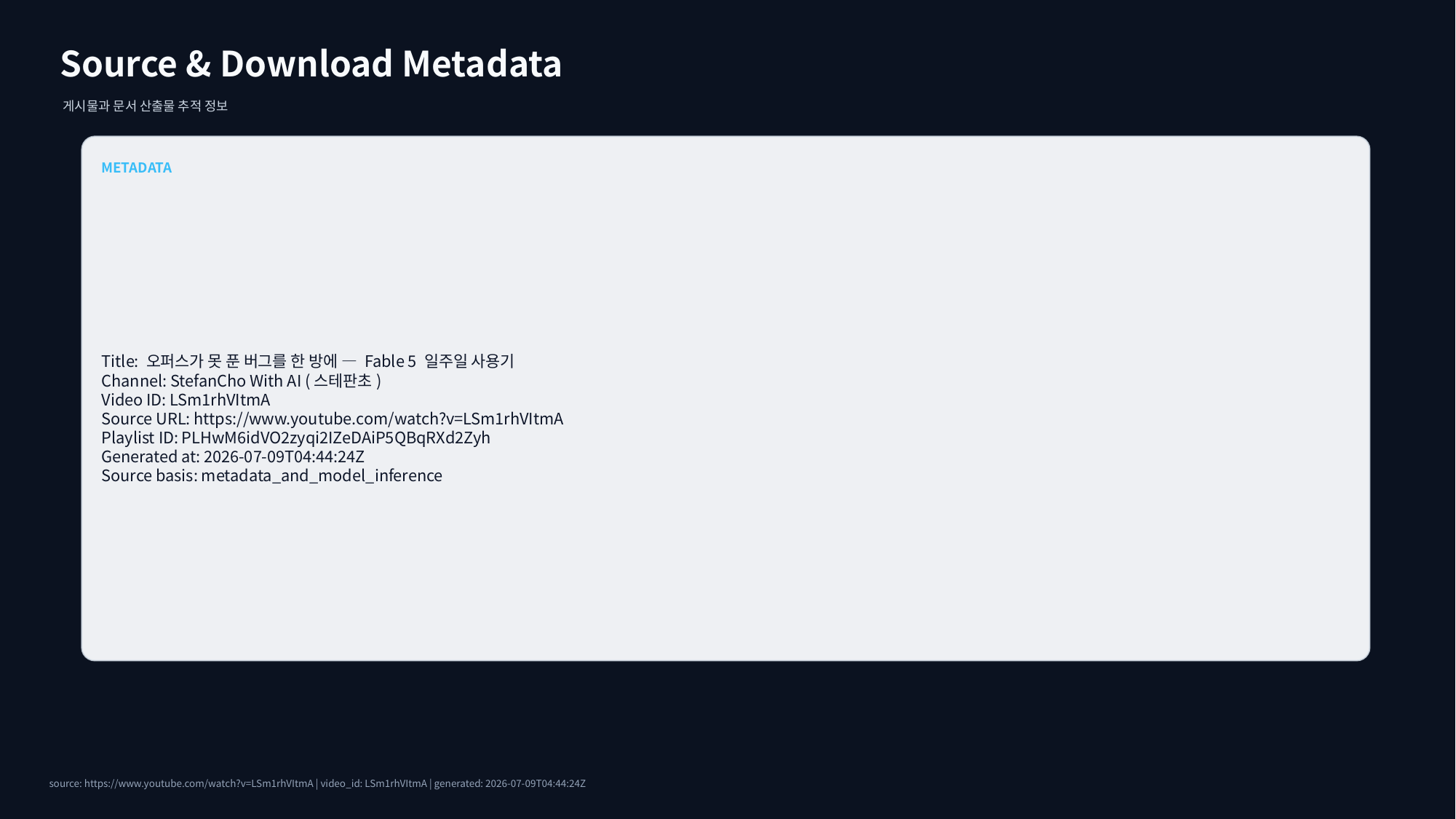

Source & Download Metadata
게시물과 문서 산출물 추적 정보

METADATA
Title: 오퍼스가 못 푼 버그를 한 방에 — Fable 5 일주일 사용기
Channel: StefanCho With AI (스테판초)
Video ID: LSm1rhVItmA
Source URL: https://www.youtube.com/watch?v=LSm1rhVItmA
Playlist ID: PLHwM6idVO2zyqi2IZeDAiP5QBqRXd2Zyh
Generated at: 2026-07-09T04:44:24Z
Source basis: metadata_and_model_inference
source: https://www.youtube.com/watch?v=LSm1rhVItmA | video_id: LSm1rhVItmA | generated: 2026-07-09T04:44:24Z